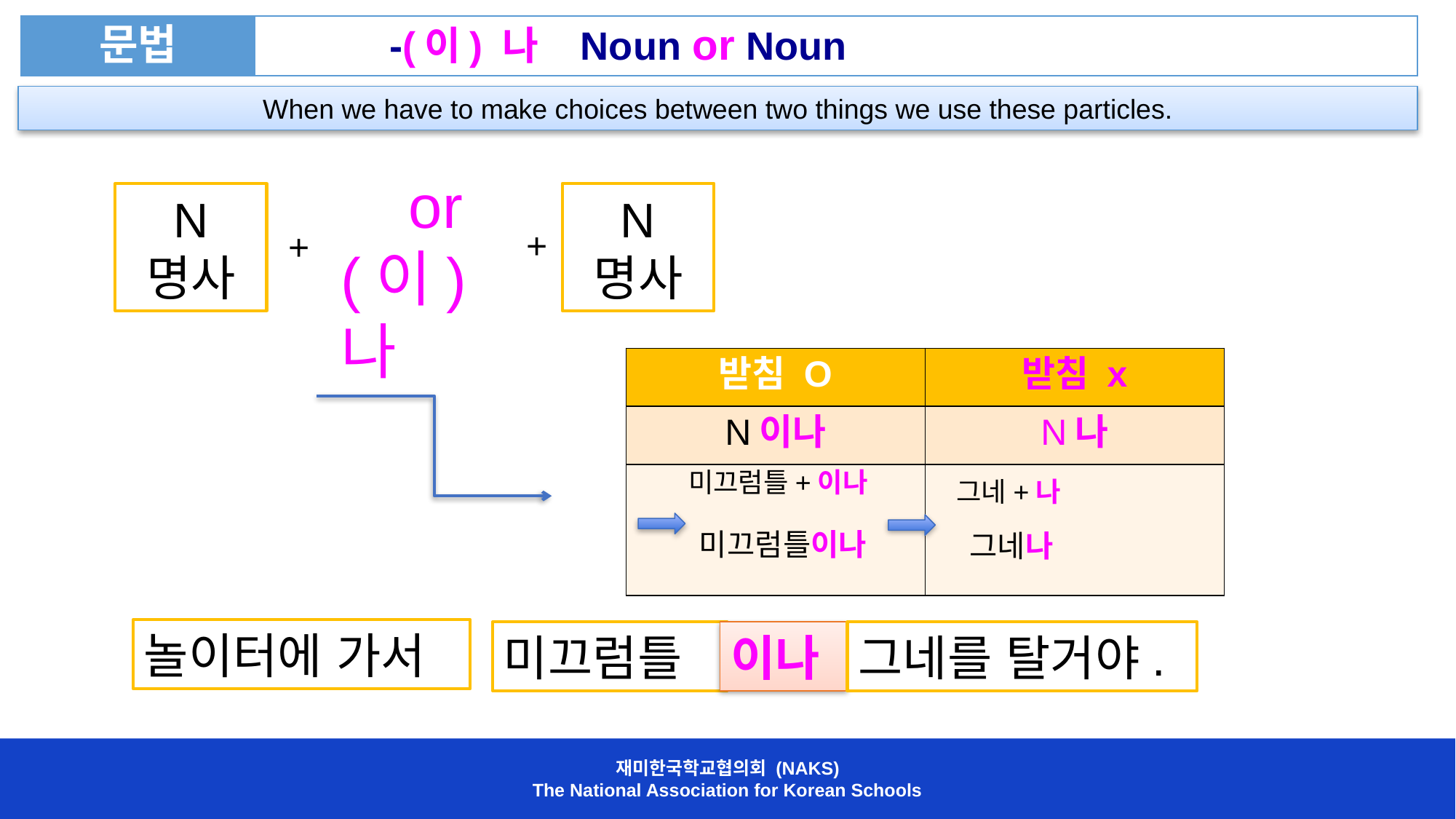

| 문법 | -(이) 나 Noun or Noun |
| --- | --- |
When we have to make choices between two things we use these particles.
or
(이) 나
N
명사
N
명사
+
+
| 받침 O | 받침 x |
| --- | --- |
| N이나 | N나 |
|  |  |
미끄럼틀+이나
그네+나

미끄럼틀이나
  그네나
놀이터에 가서
미끄럼틀
이나
그네를 탈거야.
재미한국학교협의회 (NAKS)
The National Association for Korean Schools